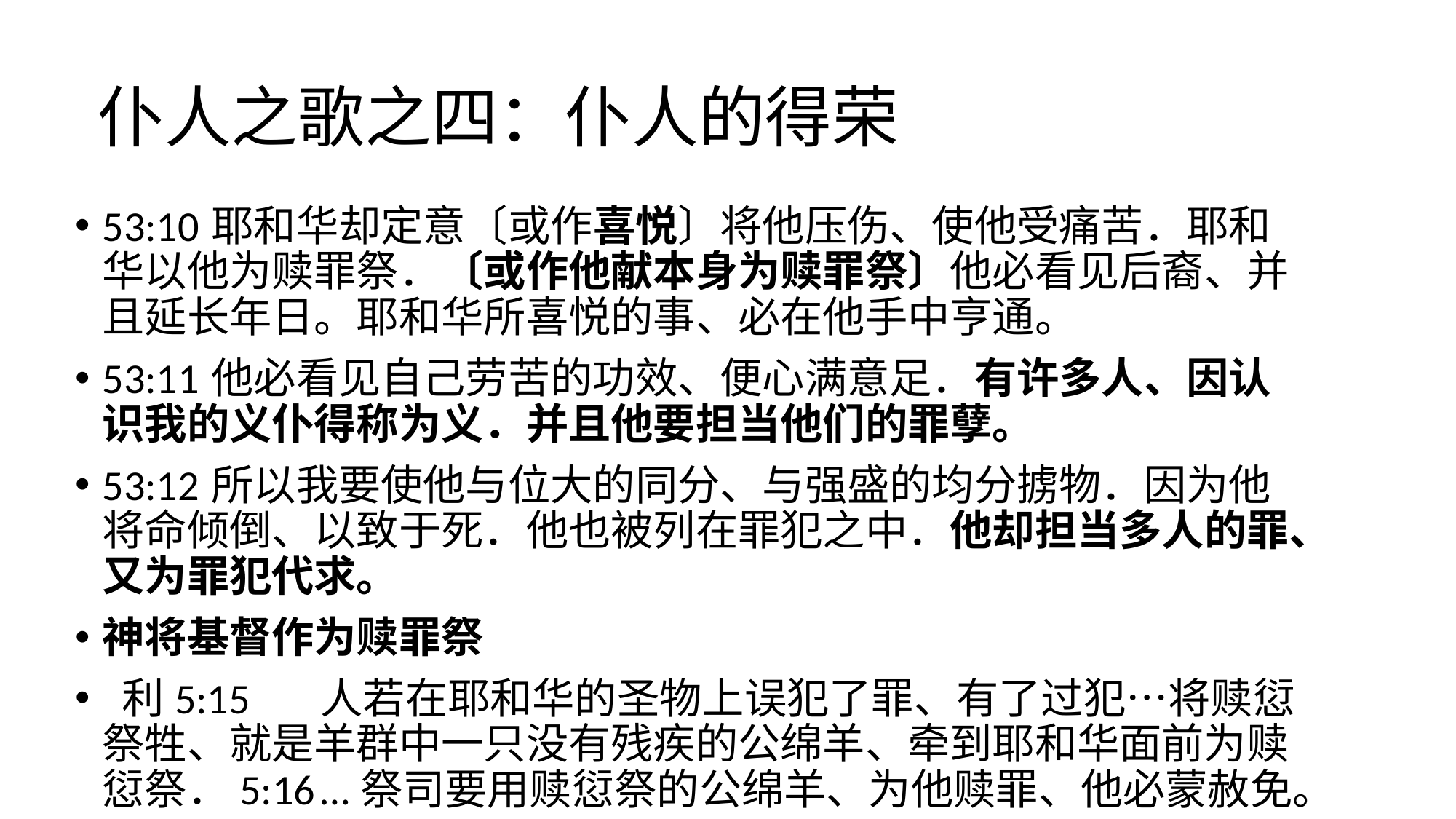

# 仆人之歌之四：仆人的得荣
53:10	耶和华却定意〔或作喜悦〕将他压伤、使他受痛苦．耶和华以他为赎罪祭．〔或作他献本身为赎罪祭〕他必看见后裔、并且延长年日。耶和华所喜悦的事、必在他手中亨通。
53:11	他必看见自己劳苦的功效、便心满意足．有许多人、因认识我的义仆得称为义．并且他要担当他们的罪孽。
53:12	所以我要使他与位大的同分、与强盛的均分掳物．因为他将命倾倒、以致于死．他也被列在罪犯之中．他却担当多人的罪、又为罪犯代求。
神将基督作为赎罪祭
 利5:15	人若在耶和华的圣物上误犯了罪、有了过犯…将赎愆祭牲、就是羊群中一只没有残疾的公绵羊、牵到耶和华面前为赎愆祭．5:16	…祭司要用赎愆祭的公绵羊、为他赎罪、他必蒙赦免。